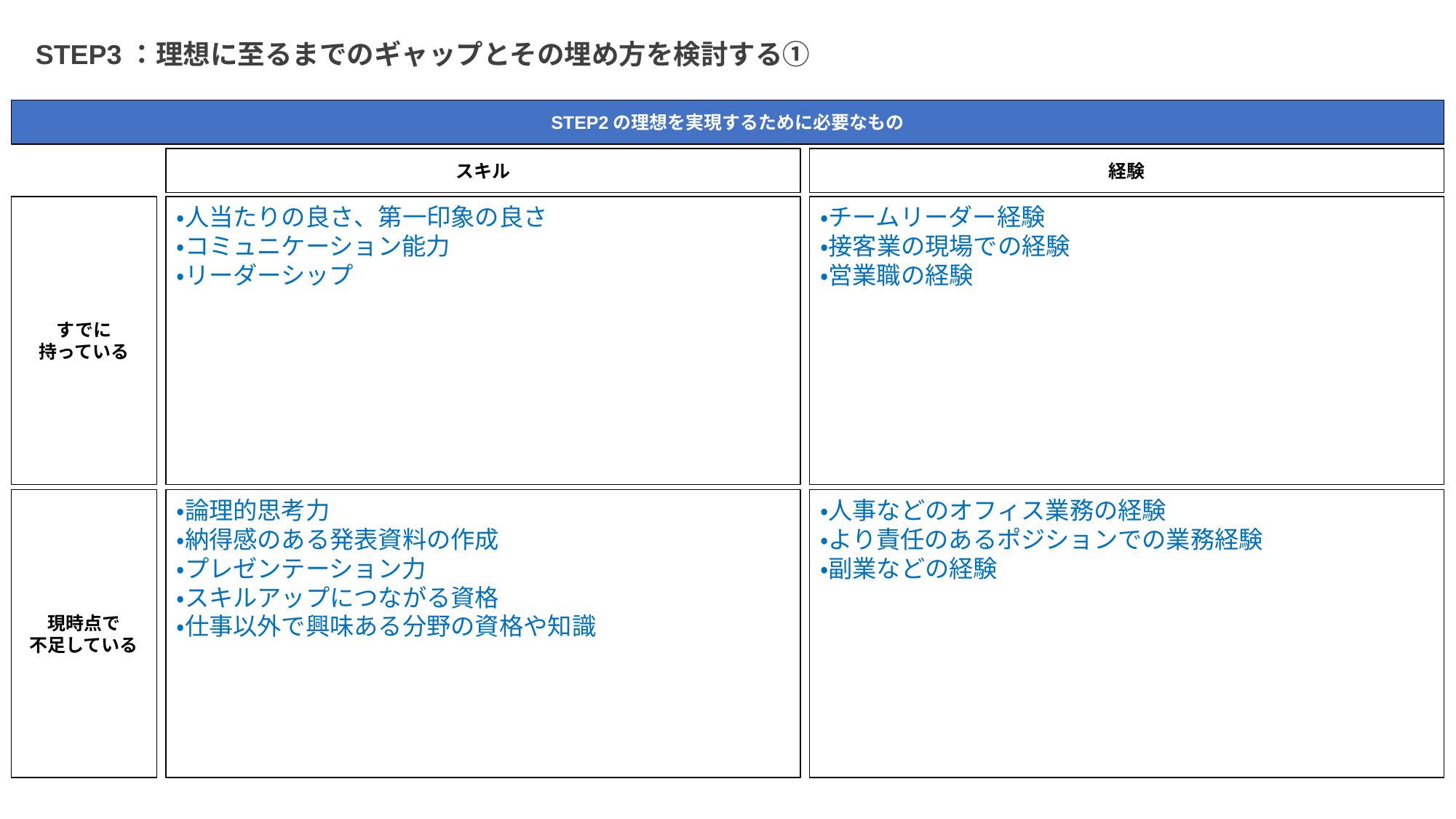

STEP3：理想に至るまでのギャップとその埋め方を検討する①
STEP2の理想を実現するために必要なもの
スキル
経験
すでに
持っている
・人当たりの良さ、第一印象の良さ
・コミュニケーション能力
・リーダーシップ
・チームリーダー経験
・接客業の現場での経験
・営業職の経験
現時点で
不足している
・論理的思考力
・納得感のある発表資料の作成
・プレゼンテーション力
・スキルアップにつながる資格
・仕事以外で興味ある分野の資格や知識
・人事などのオフィス業務の経験
・より責任のあるポジションでの業務経験
・副業などの経験